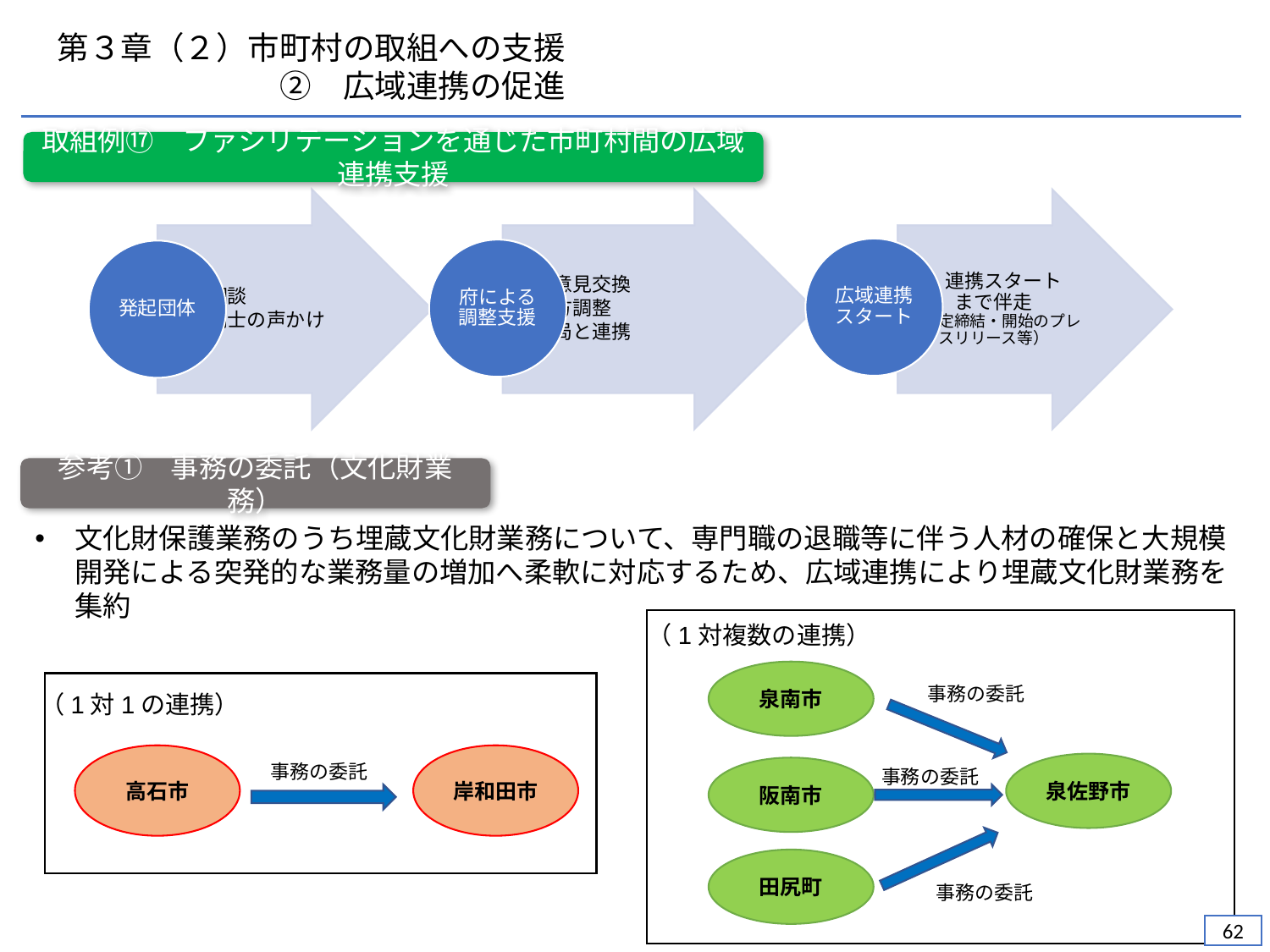

第３章（２）市町村の取組への支援
　　　　　　　②　広域連携の促進
取組例⑰　ファシリテーションを通じた市町村間の広域連携支援
府へ相談
首長同士の声かけ
発起団体
首長意見交換
事務方調整
府部局と連携
府による
調整支援
・連携スタート
まで伴走
（協定締結・開始のプレスリリース等）
広域連携
スタート
参考①　事務の委託（文化財業務）
文化財保護業務のうち埋蔵文化財業務について、専門職の退職等に伴う人材の確保と大規模開発による突発的な業務量の増加へ柔軟に対応するため、広域連携により埋蔵文化財業務を集約

（1対複数の連携）
泉南市

事務の委託
（1対1の連携）

高石市
岸和田市
事務の委託

泉佐野市
阪南市
事務の委託

田尻町
事務の委託
62